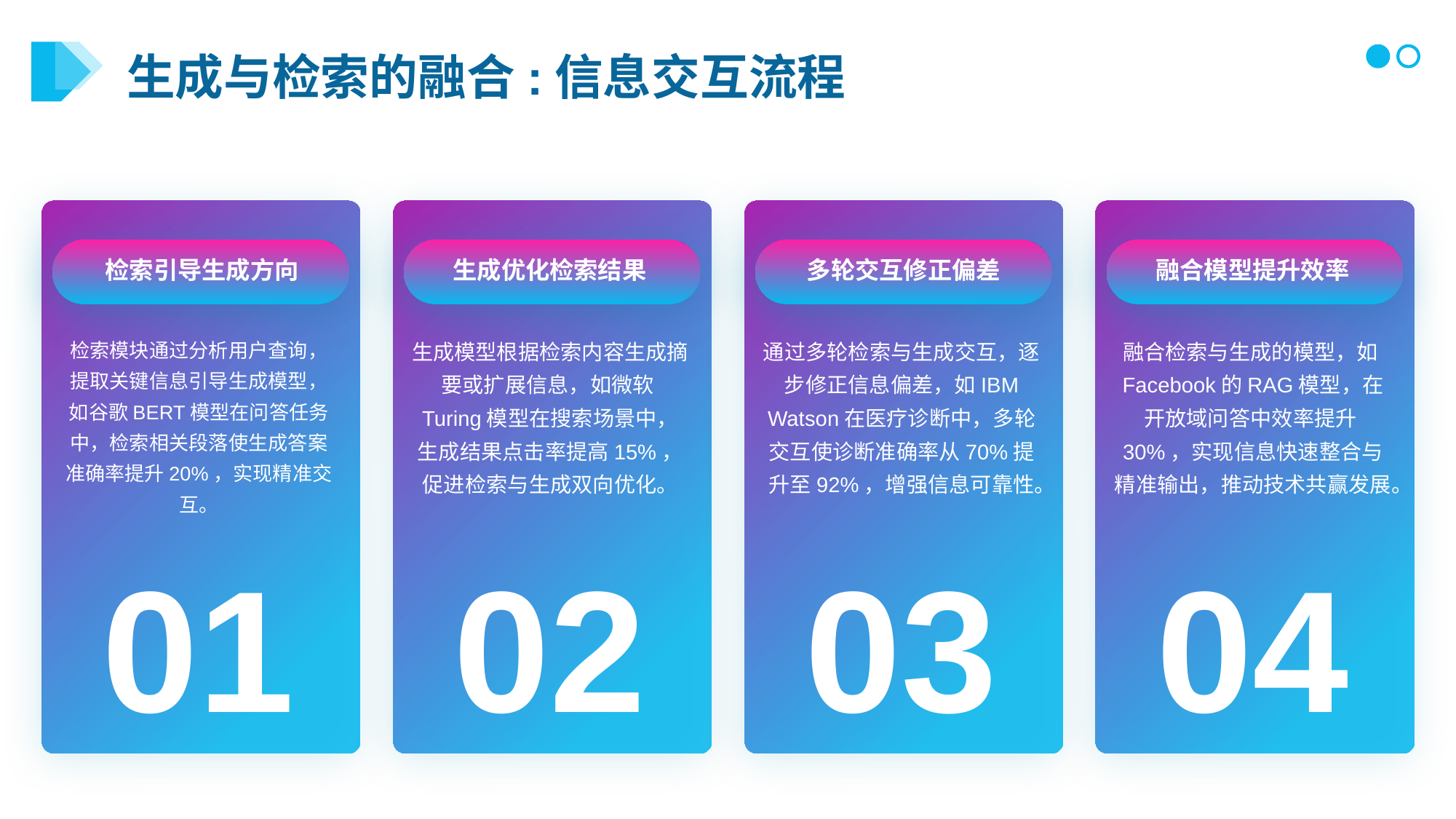

生成与检索的融合:信息交互流程

检索引导生成方向
生成优化检索结果
多轮交互修正偏差
融合模型提升效率

检索模块通过分析用户查询，提取关键信息引导生成模型，如谷歌BERT模型在问答任务中，检索相关段落使生成答案准确率提升20%，实现精准交互。
生成模型根据检索内容生成摘要或扩展信息，如微软Turing模型在搜索场景中，生成结果点击率提高15%，促进检索与生成双向优化。
通过多轮检索与生成交互，逐步修正信息偏差，如IBM Watson在医疗诊断中，多轮交互使诊断准确率从70%提升至92%，增强信息可靠性。
融合检索与生成的模型，如Facebook的RAG模型，在开放域问答中效率提升30%，实现信息快速整合与精准输出，推动技术共赢发展。
01
02
03
04